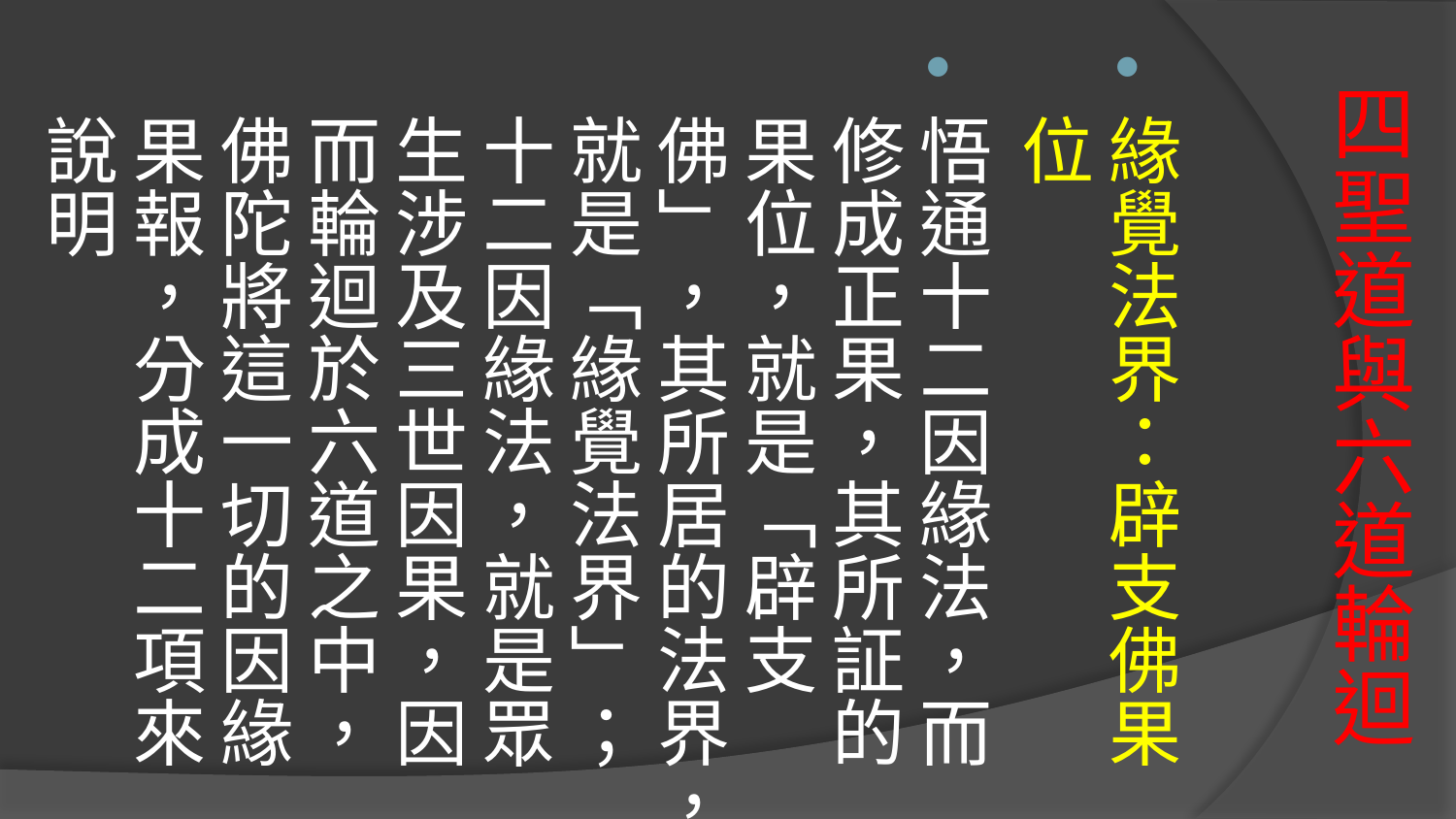

緣覺法界：辟支佛果位
悟通十二因緣法，而修成正果，其所証的果位，就是「辟支佛」，其所居的法界，就是「緣覺法界」；十二因緣法，就是眾生涉及三世因果，因而輪迴於六道之中，佛陀將這一切的因緣果報，分成十二項來說明
# 四聖道與六道輪迴